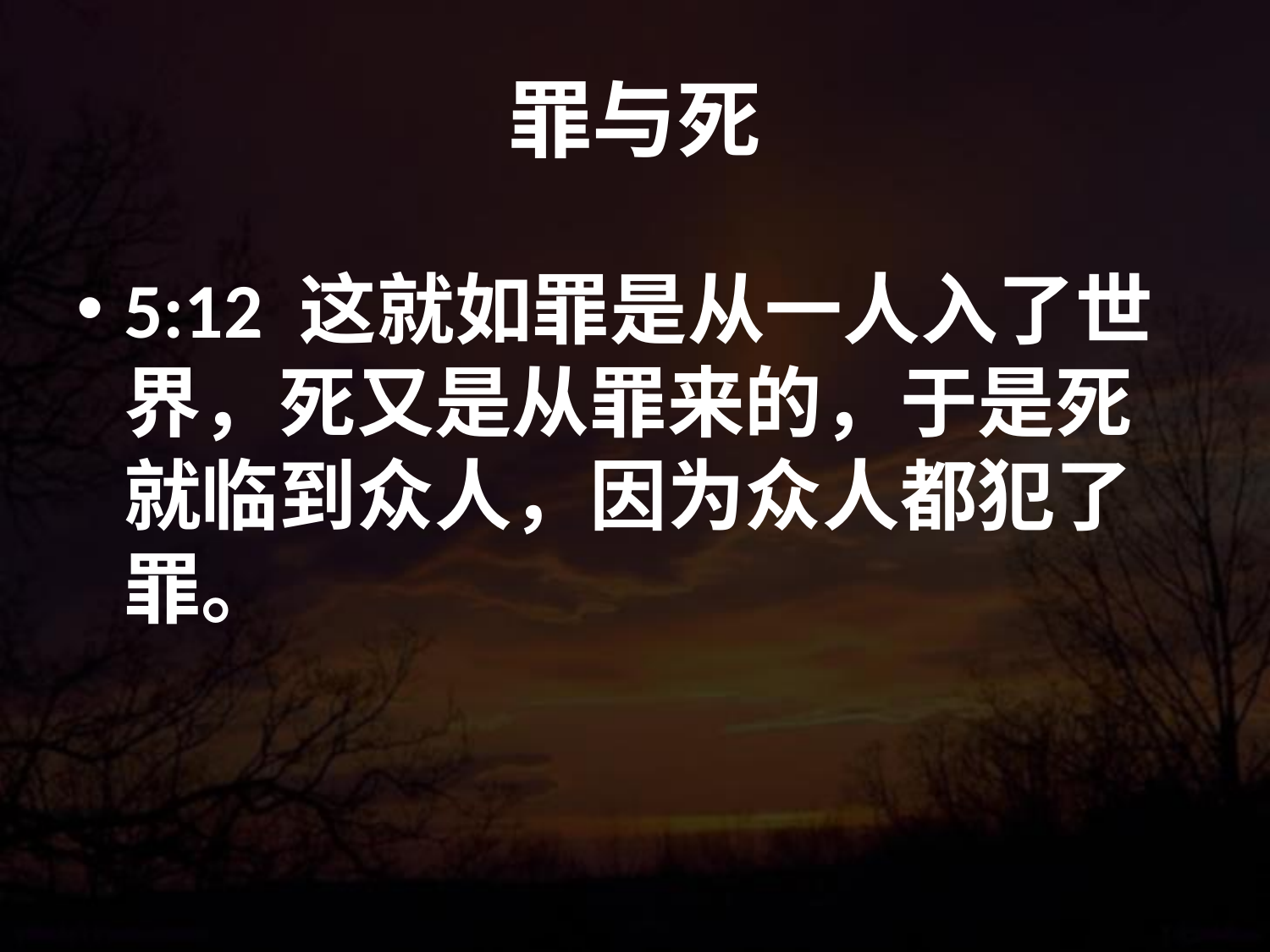

# 罪与死
5:12 这就如罪是从一人入了世界，死又是从罪来的，于是死就临到众人，因为众人都犯了罪。